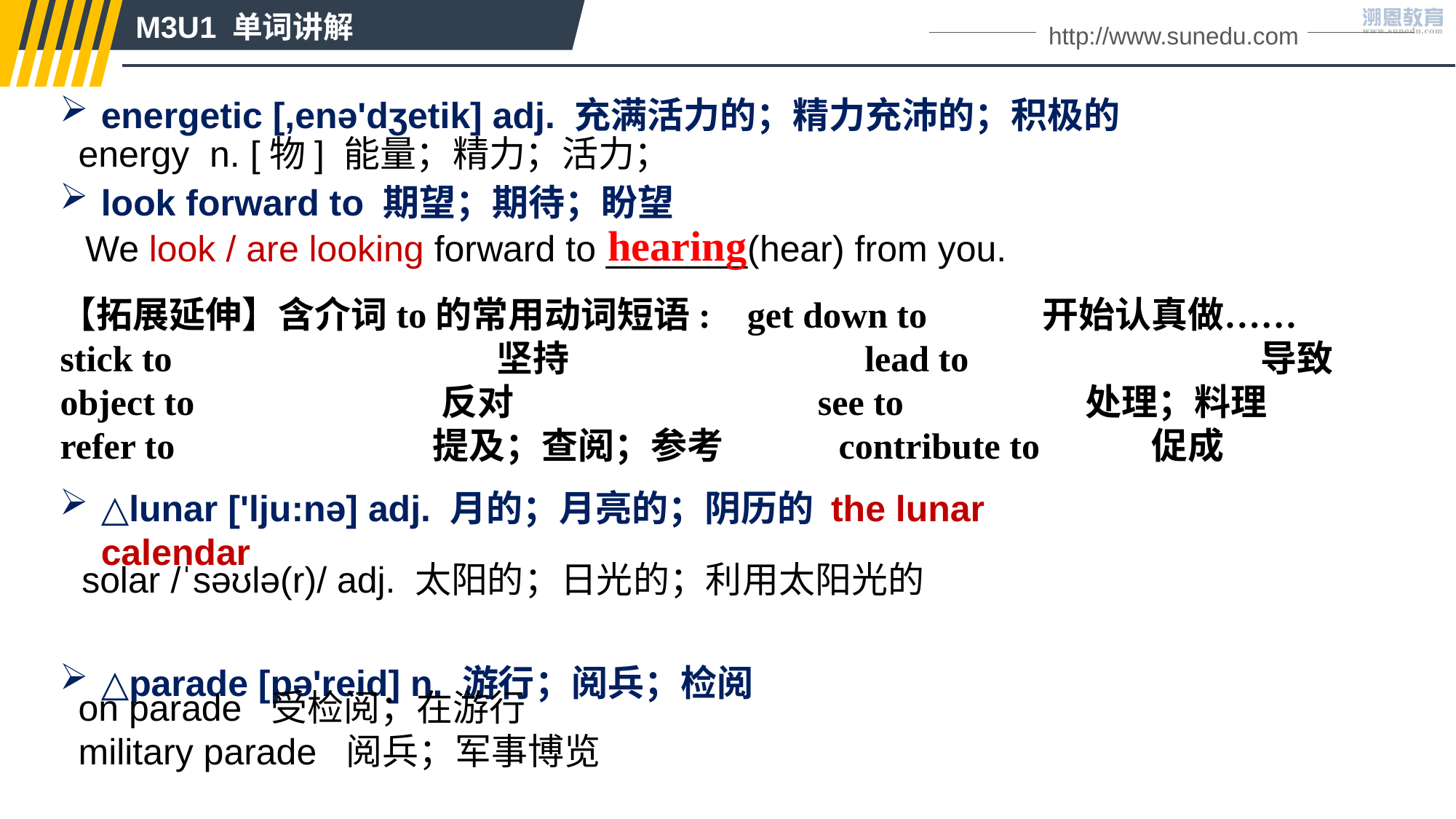

M3U1 单词讲解
http://www.sunedu.com
energetic [,enə'dʒetik] adj. 充满活力的；精力充沛的；积极的

look forward to 期望；期待；盼望

△lunar ['lju:nə] adj. 月的；月亮的；阴历的 the lunar calendar

△parade [pə'reid] n. 游行；阅兵；检阅

energy  n. [物] 能量；精力；活力；
hearing
We look / are looking forward to _______(hear) from you.
【拓展延伸】含介词to的常用动词短语:    get down to		开始认真做……
stick to			坚持                                   lead to			导致
object to		     反对                                    see to                   处理；料理
refer to		    提及；查阅；参考             contribute to		促成
solar /ˈsəʊlə(r)/ adj. 太阳的；日光的；利用太阳光的
on parade  受检阅；在游行
military parade  阅兵；军事博览